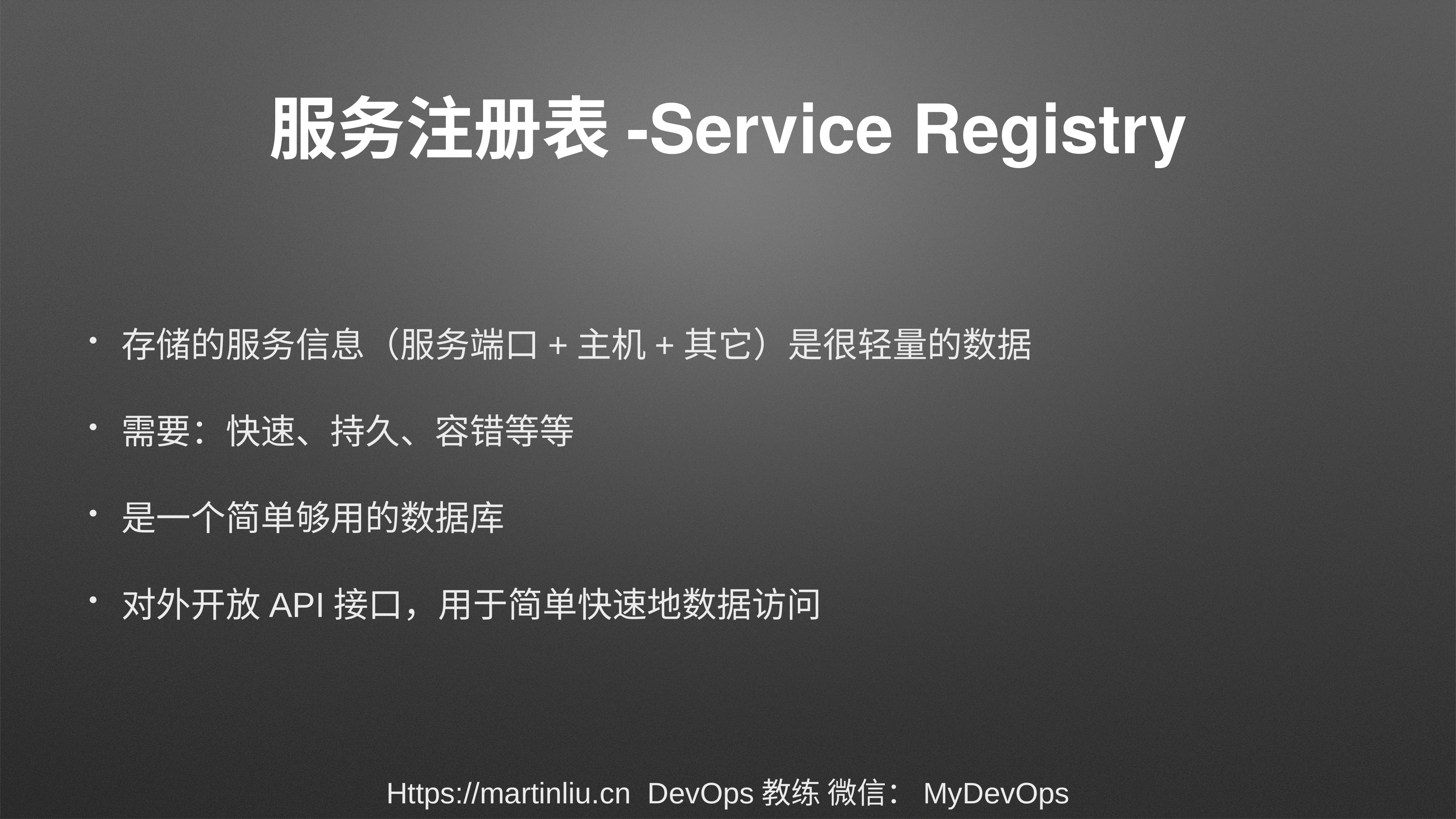

# 服务注册表-Service Registry
存储的服务信息（服务端口+主机+其它）是很轻量的数据
需要：快速、持久、容错等等
是一个简单够用的数据库
对外开放API接口，用于简单快速地数据访问